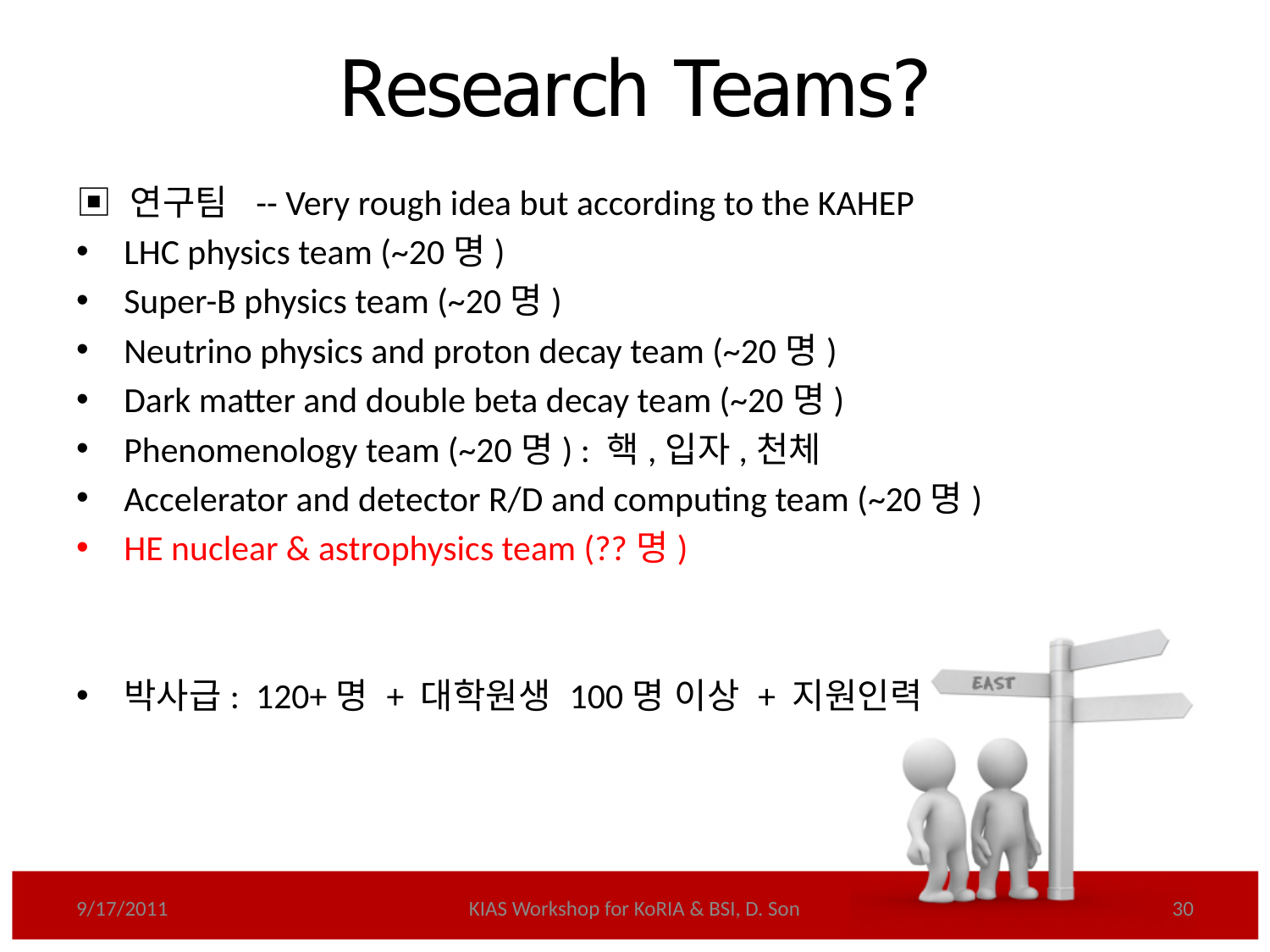

# Research Teams?
▣ 연구팀  -- Very rough idea but according to the KAHEP
LHC physics team (~20명)
Super-B physics team (~20명)
Neutrino physics and proton decay team (~20명)
Dark matter and double beta decay team (~20명)
Phenomenology team (~20명) : 핵,입자,천체
Accelerator and detector R/D and computing team (~20명)
HE nuclear & astrophysics team (??명)

박사급:  120+명 + 대학원생 100명 이상 + 지원인력

9/17/2011
KIAS Workshop for KoRIA & BSI, D. Son
30